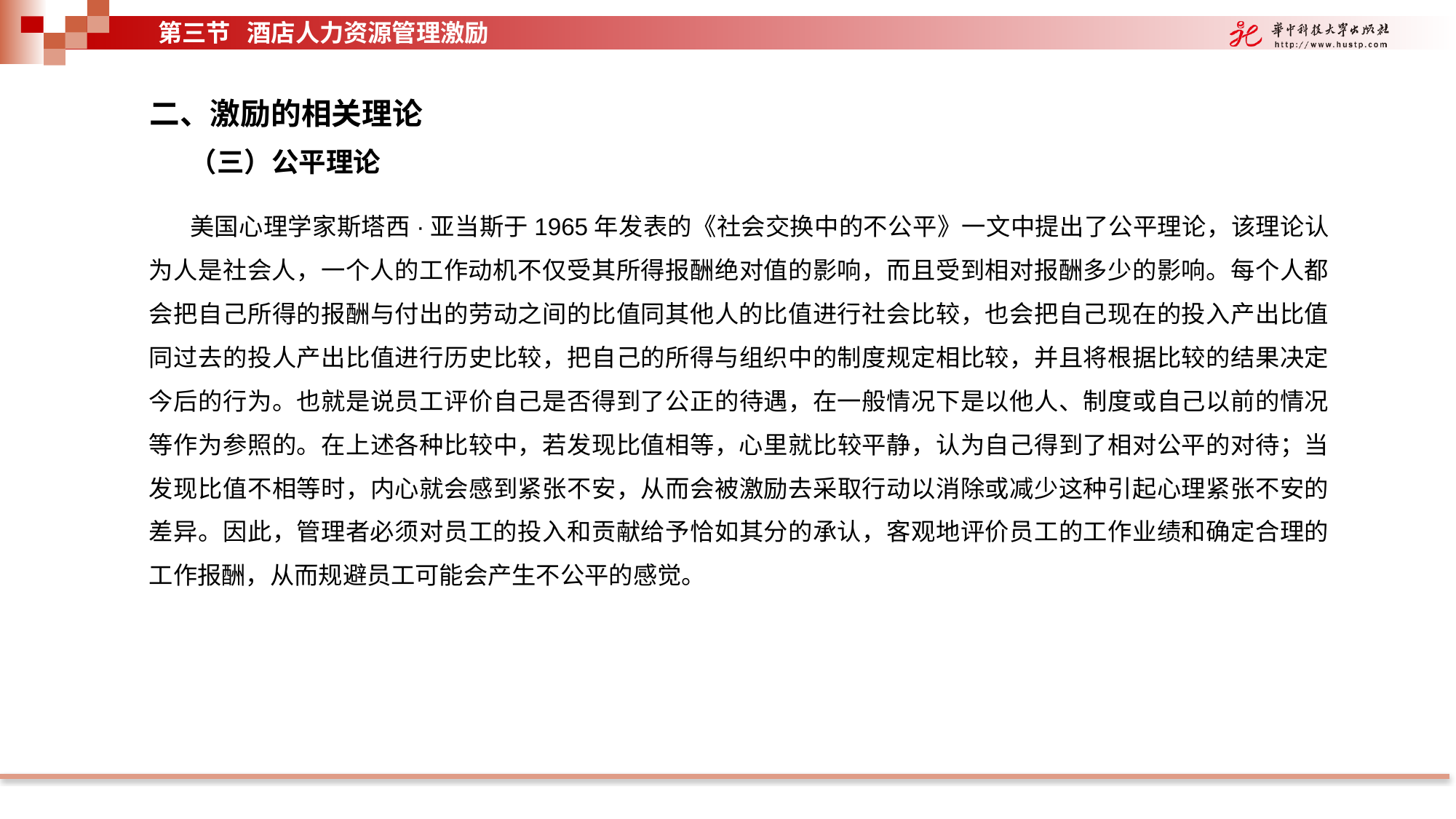

第三节   酒店人力资源管理激励
二、激励的相关理论
（三）公平理论
      美国心理学家斯塔西·亚当斯于1965年发表的《社会交换中的不公平》一文中提出了公平理论，该理论认为人是社会人，一个人的工作动机不仅受其所得报酬绝对值的影响，而且受到相对报酬多少的影响。每个人都会把自己所得的报酬与付出的劳动之间的比值同其他人的比值进行社会比较，也会把自己现在的投入产出比值同过去的投人产出比值进行历史比较，把自己的所得与组织中的制度规定相比较，并且将根据比较的结果决定今后的行为。也就是说员工评价自己是否得到了公正的待遇，在一般情况下是以他人、制度或自己以前的情况等作为参照的。在上述各种比较中，若发现比值相等，心里就比较平静，认为自己得到了相对公平的对待；当发现比值不相等时，内心就会感到紧张不安，从而会被激励去采取行动以消除或减少这种引起心理紧张不安的差异。因此，管理者必须对员工的投入和贡献给予恰如其分的承认，客观地评价员工的工作业绩和确定合理的工作报酬，从而规避员工可能会产生不公平的感觉。